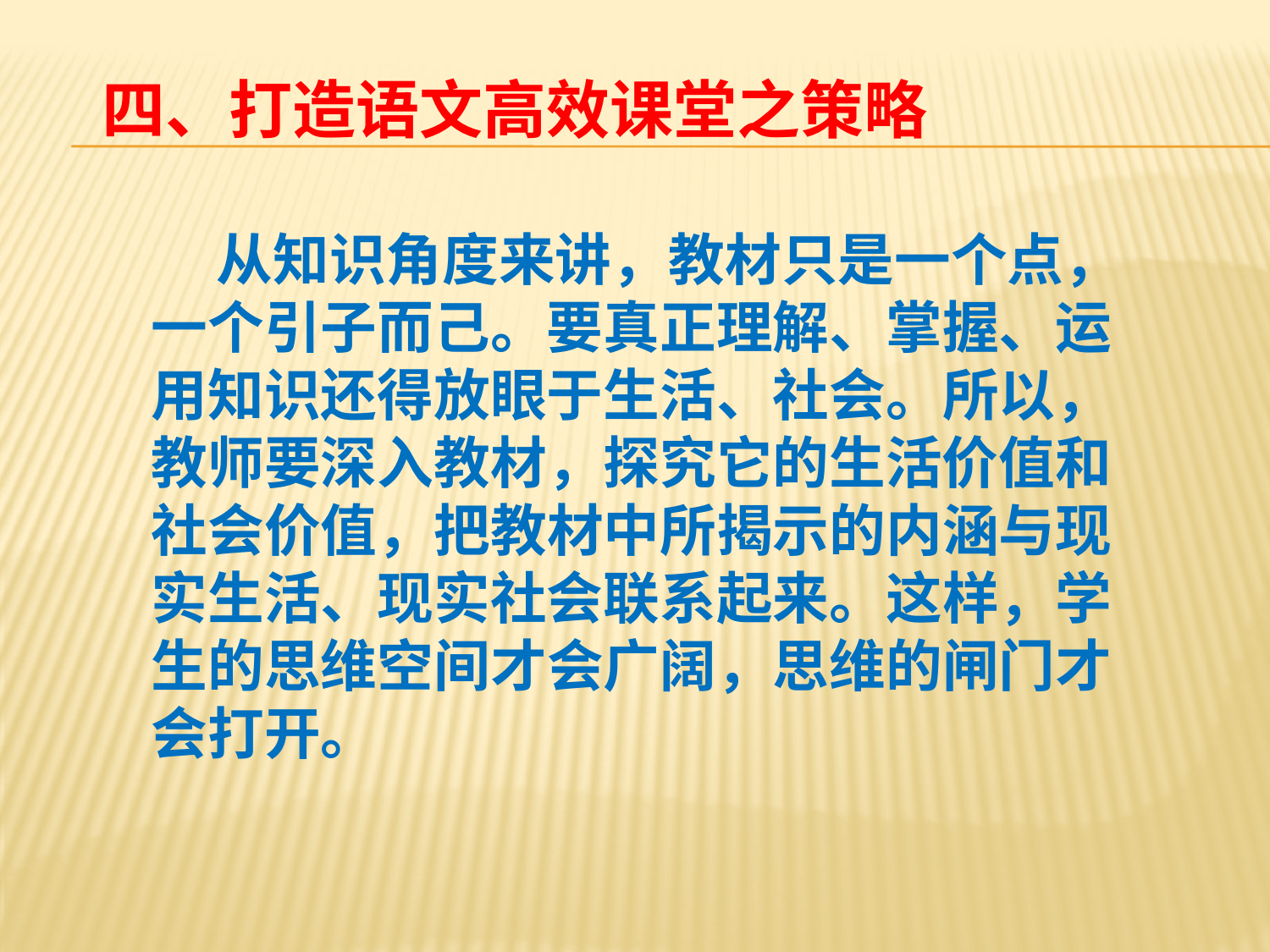

# 四、打造语文高效课堂之策略
    从知识角度来讲，教材只是一个点，一个引子而己。要真正理解、掌握、运用知识还得放眼于生活、社会。所以，教师要深入教材，探究它的生活价值和社会价值，把教材中所揭示的内涵与现实生活、现实社会联系起来。这样，学生的思维空间才会广阔，思维的闸门才会打开。